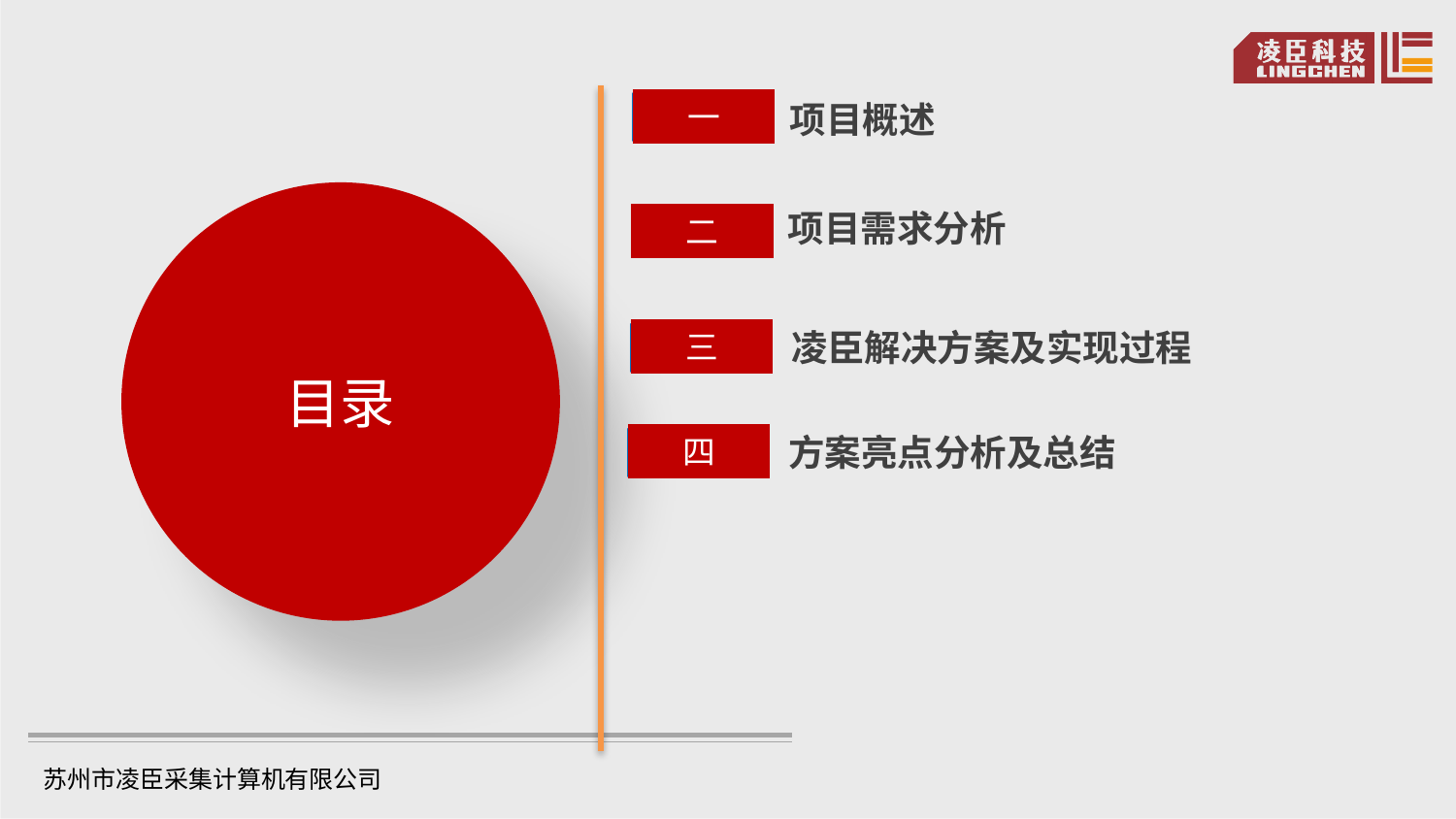

一

项目概述
目录
项目需求分析

二

三

凌臣解决方案及实现过程

四

方案亮点分析及总结